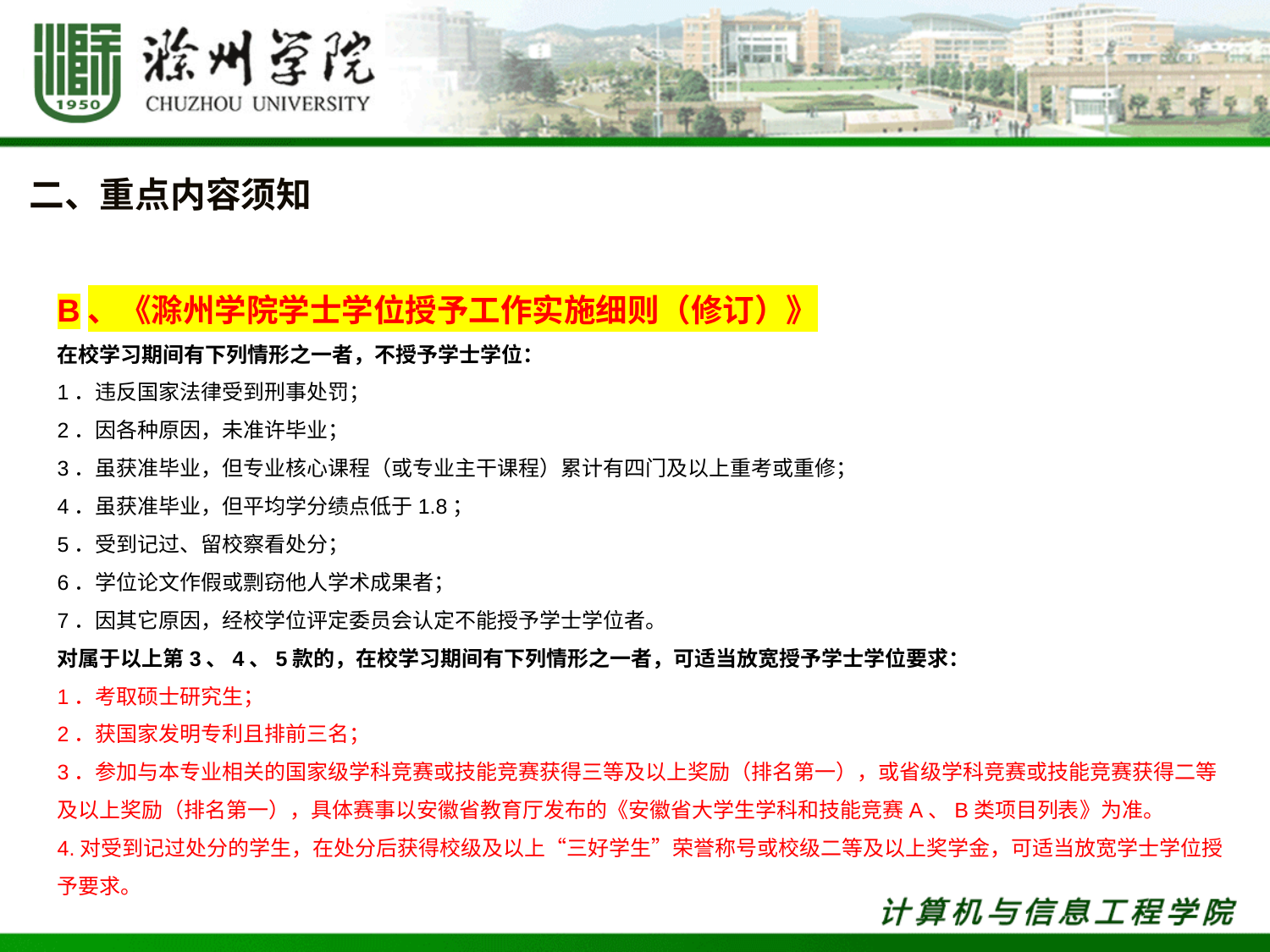

二、重点内容须知

B、《滁州学院学士学位授予工作实施细则（修订）》
在校学习期间有下列情形之一者，不授予学士学位：
1．违反国家法律受到刑事处罚；
2．因各种原因，未准许毕业；
3．虽获准毕业，但专业核心课程（或专业主干课程）累计有四门及以上重考或重修；
4．虽获准毕业，但平均学分绩点低于1.8；
5．受到记过、留校察看处分；
6．学位论文作假或剽窃他人学术成果者；
7．因其它原因，经校学位评定委员会认定不能授予学士学位者。
对属于以上第3、4、5款的，在校学习期间有下列情形之一者，可适当放宽授予学士学位要求：
1．考取硕士研究生；
2．获国家发明专利且排前三名；
3．参加与本专业相关的国家级学科竞赛或技能竞赛获得三等及以上奖励（排名第一），或省级学科竞赛或技能竞赛获得二等及以上奖励（排名第一），具体赛事以安徽省教育厅发布的《安徽省大学生学科和技能竞赛A、B类项目列表》为准。
4.对受到记过处分的学生，在处分后获得校级及以上“三好学生”荣誉称号或校级二等及以上奖学金，可适当放宽学士学位授予要求。